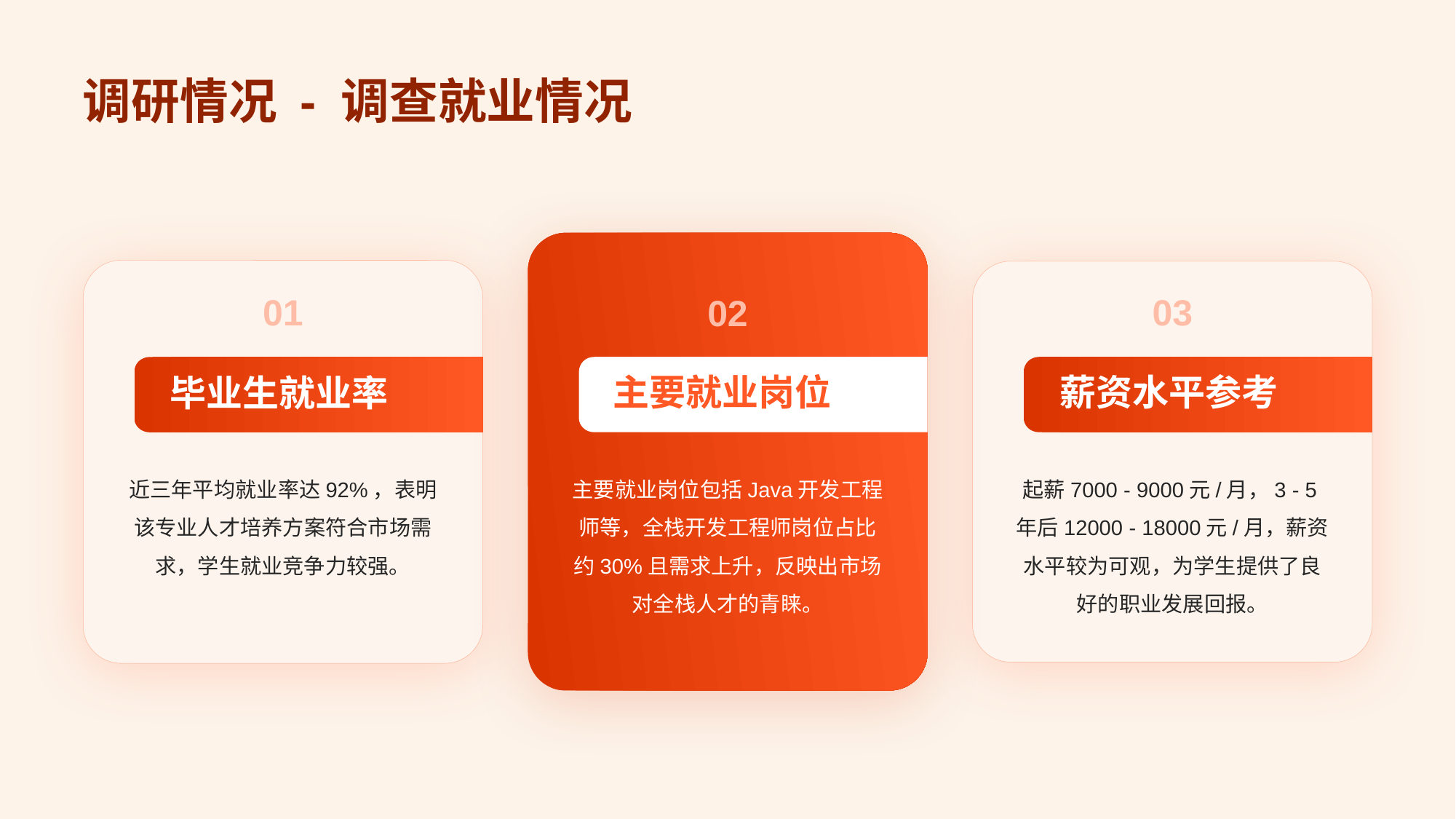

# 调研情况 - 调查就业情况

01
02
03
主要就业岗位
薪资水平参考
毕业生就业率
近三年平均就业率达92%，表明该专业人才培养方案符合市场需求，学生就业竞争力较强。
主要就业岗位包括Java开发工程师等，全栈开发工程师岗位占比约30%且需求上升，反映出市场对全栈人才的青睐。
起薪7000 - 9000元/月，3 - 5年后12000 - 18000元/月，薪资水平较为可观，为学生提供了良好的职业发展回报。